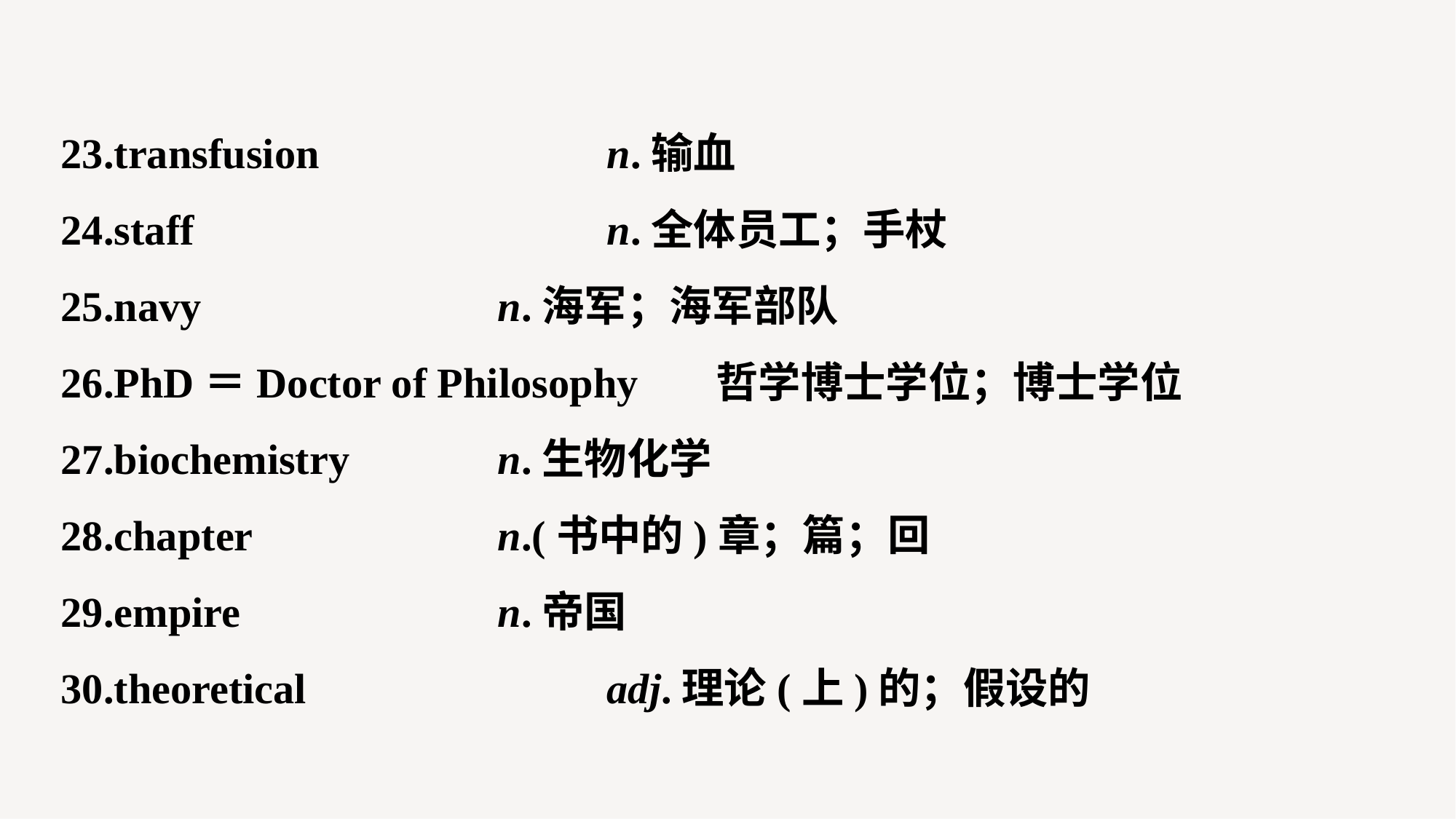

23.transfusion 			n.输血
24.staff 				n.全体员工；手杖
25.navy 			n.海军；海军部队
26.PhD＝Doctor of Philosophy	哲学博士学位；博士学位
27.biochemistry 		n.生物化学
28.chapter 			n.(书中的)章；篇；回
29.empire 			n.帝国
30.theoretical 			adj.理论(上)的；假设的